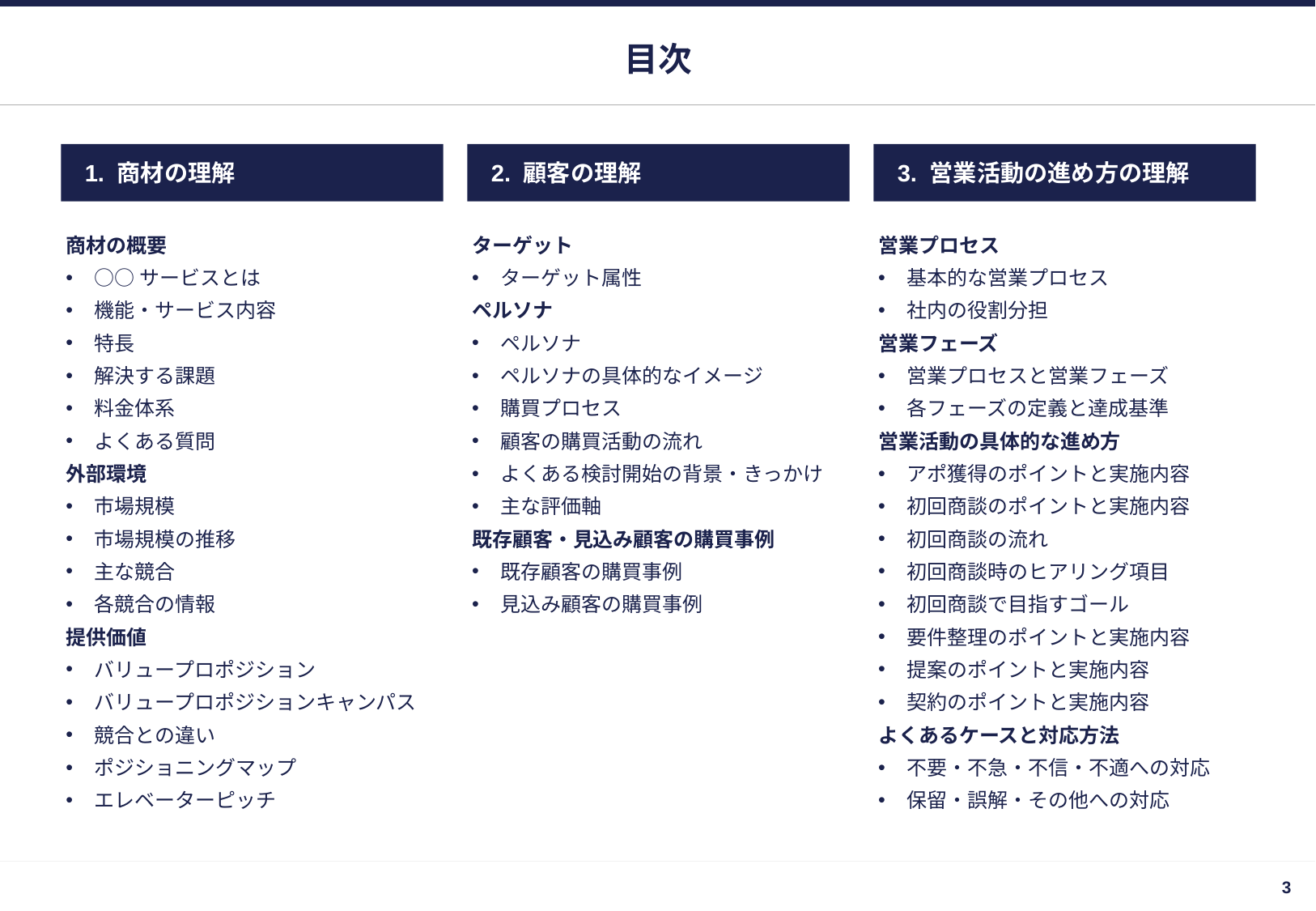

# 目次
1. 商材の理解
2. 顧客の理解
3. 営業活動の進め方の理解
商材の概要
○○サービスとは
機能・サービス内容
特長
解決する課題
料金体系
よくある質問
外部環境
市場規模
市場規模の推移
主な競合
各競合の情報
提供価値
バリュープロポジション
バリュープロポジションキャンパス
競合との違い
ポジショニングマップ
エレベーターピッチ
ターゲット
ターゲット属性
ペルソナ
ペルソナ
ペルソナの具体的なイメージ
購買プロセス
顧客の購買活動の流れ
よくある検討開始の背景・きっかけ
主な評価軸
既存顧客・見込み顧客の購買事例
既存顧客の購買事例
見込み顧客の購買事例
営業プロセス
基本的な営業プロセス
社内の役割分担
営業フェーズ
営業プロセスと営業フェーズ
各フェーズの定義と達成基準
営業活動の具体的な進め方
アポ獲得のポイントと実施内容
初回商談のポイントと実施内容
初回商談の流れ
初回商談時のヒアリング項目
初回商談で目指すゴール
要件整理のポイントと実施内容
提案のポイントと実施内容
契約のポイントと実施内容
よくあるケースと対応方法
不要・不急・不信・不適への対応
保留・誤解・その他への対応
3